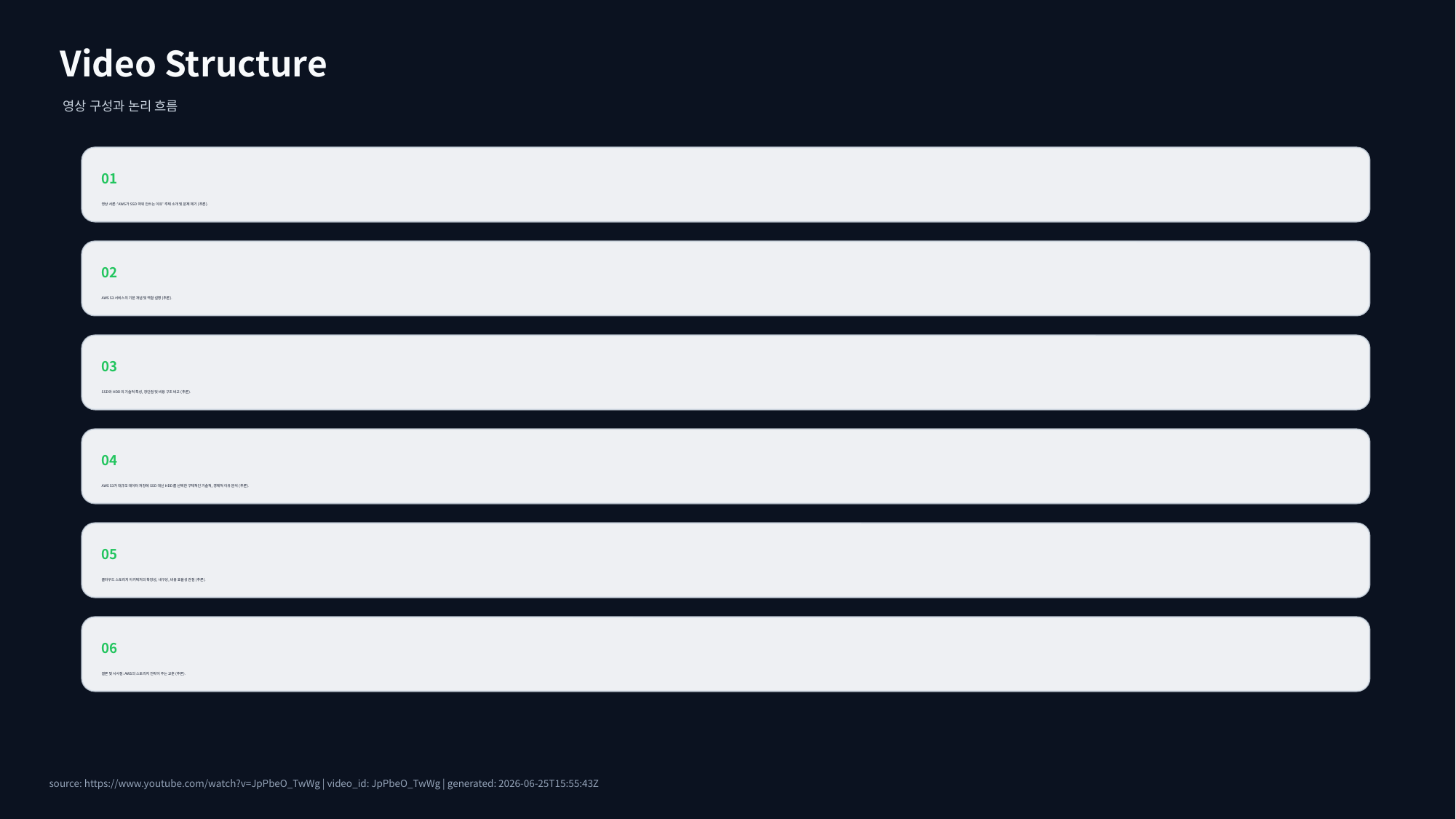

Video Structure
영상 구성과 논리 흐름

01
영상 서론: 'AWS가 SSD 따위 안쓰는 이유' 주제 소개 및 문제 제기 (추론).

02
AWS S3 서비스의 기본 개념 및 역할 설명 (추론).

03
SSD와 HDD의 기술적 특성, 장단점 및 비용 구조 비교 (추론).

04
AWS S3가 대규모 데이터 저장에 SSD 대신 HDD를 선택한 구체적인 기술적, 경제적 이유 분석 (추론).

05
클라우드 스토리지 아키텍처의 확장성, 내구성, 비용 효율성 관점 (추론).

06
결론 및 시사점: AWS의 스토리지 전략이 주는 교훈 (추론).
source: https://www.youtube.com/watch?v=JpPbeO_TwWg | video_id: JpPbeO_TwWg | generated: 2026-06-25T15:55:43Z